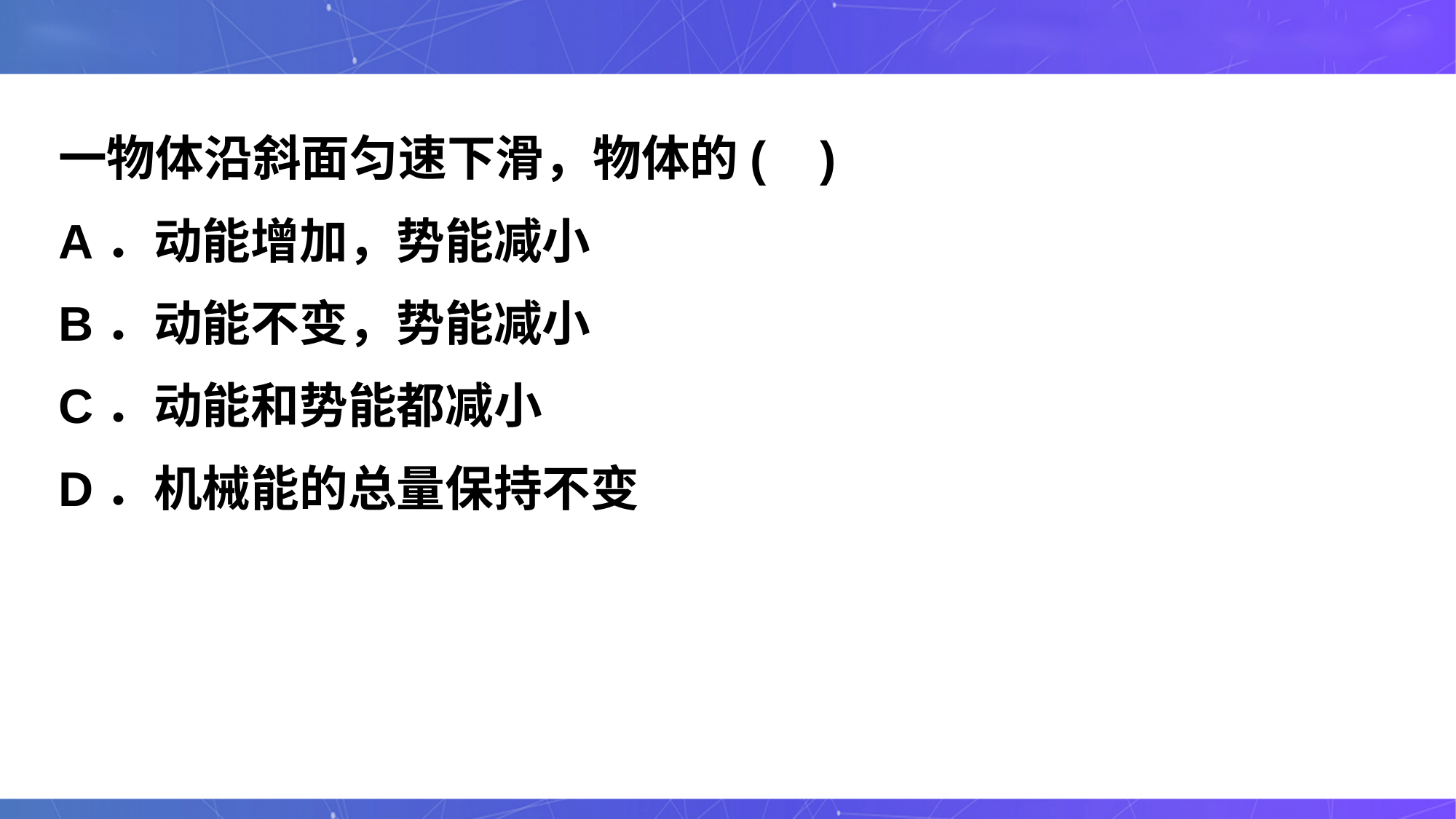

一物体沿斜面匀速下滑，物体的(    )
A．动能增加，势能减小
B．动能不变，势能减小
C．动能和势能都减小
D．机械能的总量保持不变